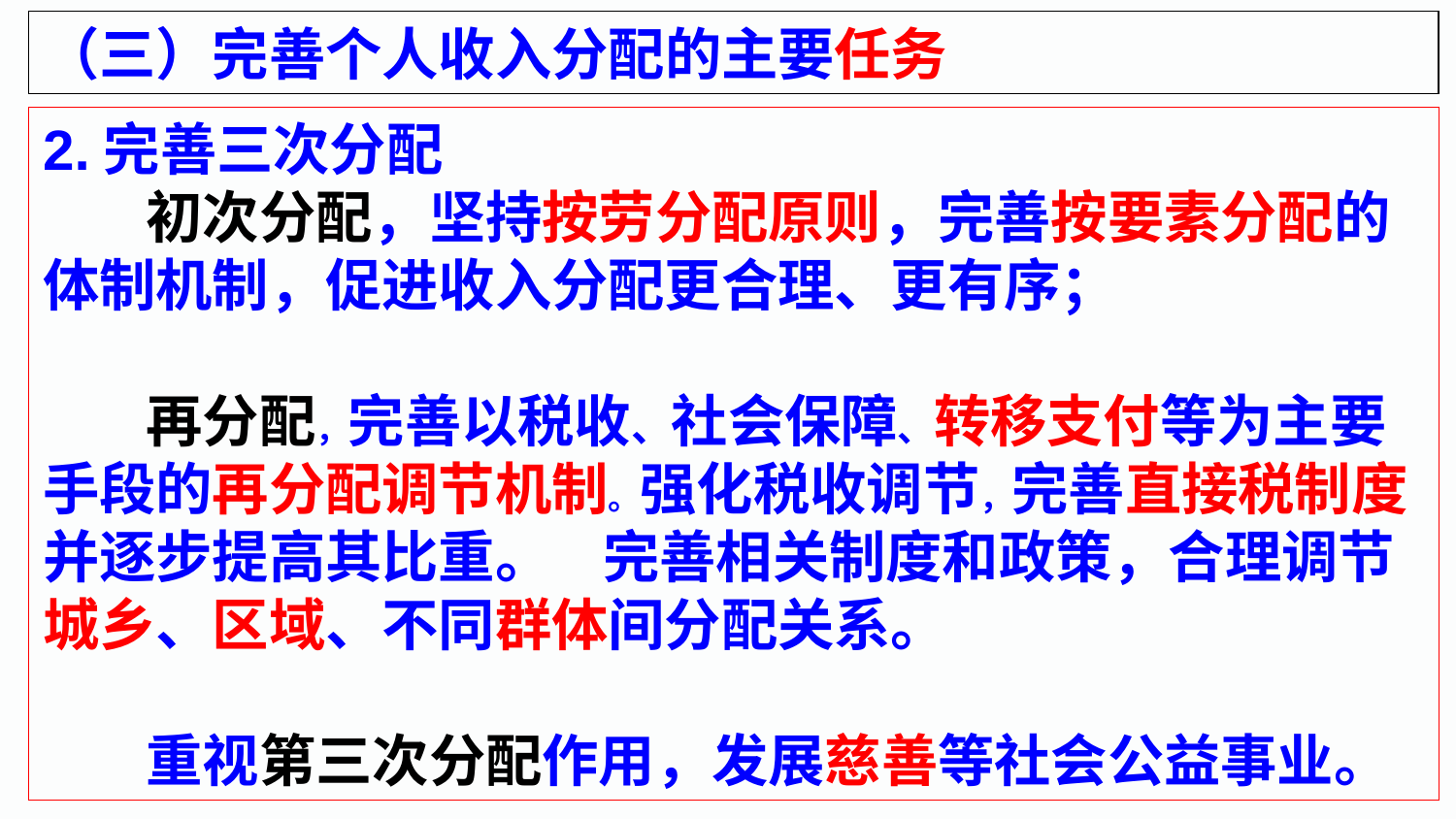

（三）完善个人收入分配的主要任务
2.完善三次分配
       初次分配，坚持按劳分配原则，完善按要素分配的体制机制，促进收入分配更合理、更有序；

       再分配，完善以税收、社会保障、转移支付等为主要手段的再分配调节机制。强化税收调节，完善直接税制度并逐步提高其比重。    完善相关制度和政策，合理调节城乡、区域、不同群体间分配关系。

       重视第三次分配作用，发展慈善等社会公益事业。